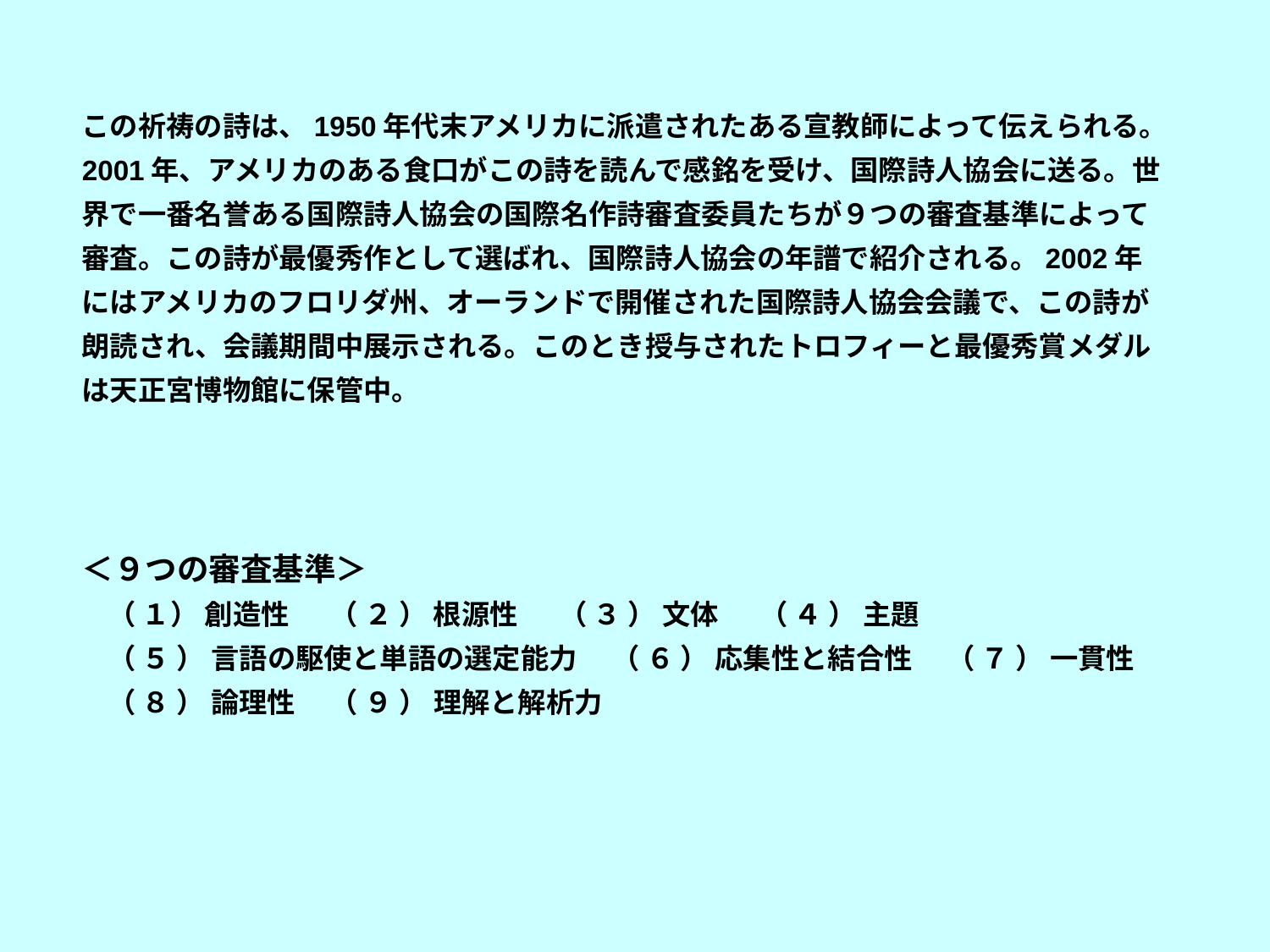

この祈祷の詩は、1950年代末アメリカに派遣されたある宣教師によって伝えられる。2001年、アメリカのある食口がこの詩を読んで感銘を受け、国際詩人協会に送る。世界で一番名誉ある国際詩人協会の国際名作詩審査委員たちが９つの審査基準によって審査。この詩が最優秀作として選ばれ、国際詩人協会の年譜で紹介される。2002年にはアメリカのフロリダ州、オーランドで開催された国際詩人協会会議で、この詩が朗読され、会議期間中展示される。このとき授与されたトロフィーと最優秀賞メダルは天正宮博物館に保管中。

＜９つの審査基準＞
   （ １） 創造性　  （ ２ ） 根源性　  （ ３ ） 文体 　 （ ４ ） 主題
   （ ５ ） 言語の駆使と単語の選定能力　 （ ６ ） 応集性と結合性　 （ ７ ） 一貫性
   （ ８ ） 論理性　 （ ９ ） 理解と解析力